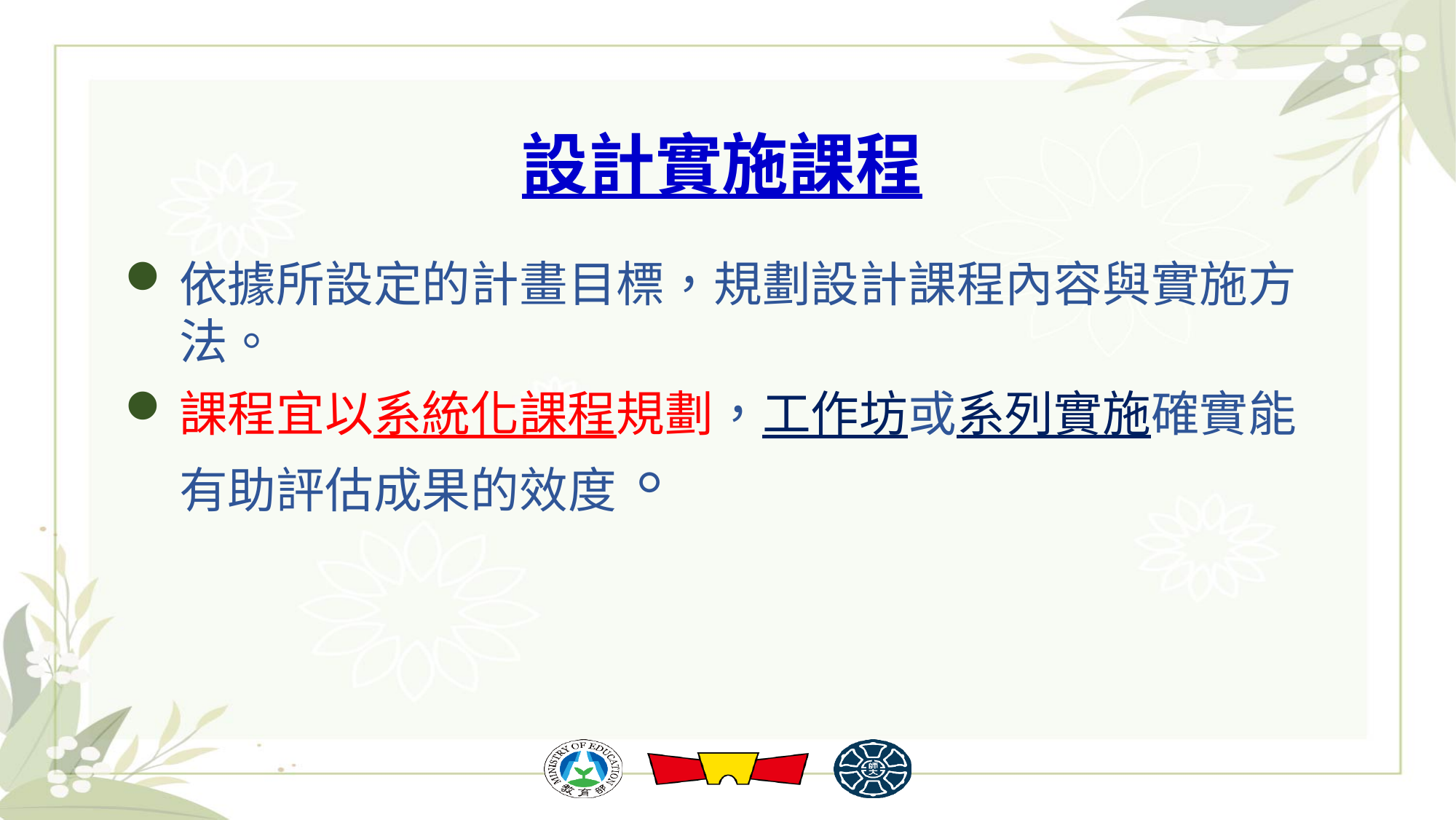

# 設計實施課程
依據所設定的計畫目標，規劃設計課程內容與實施方法。
課程宜以系統化課程規劃，工作坊或系列實施確實能有助評估成果的效度。